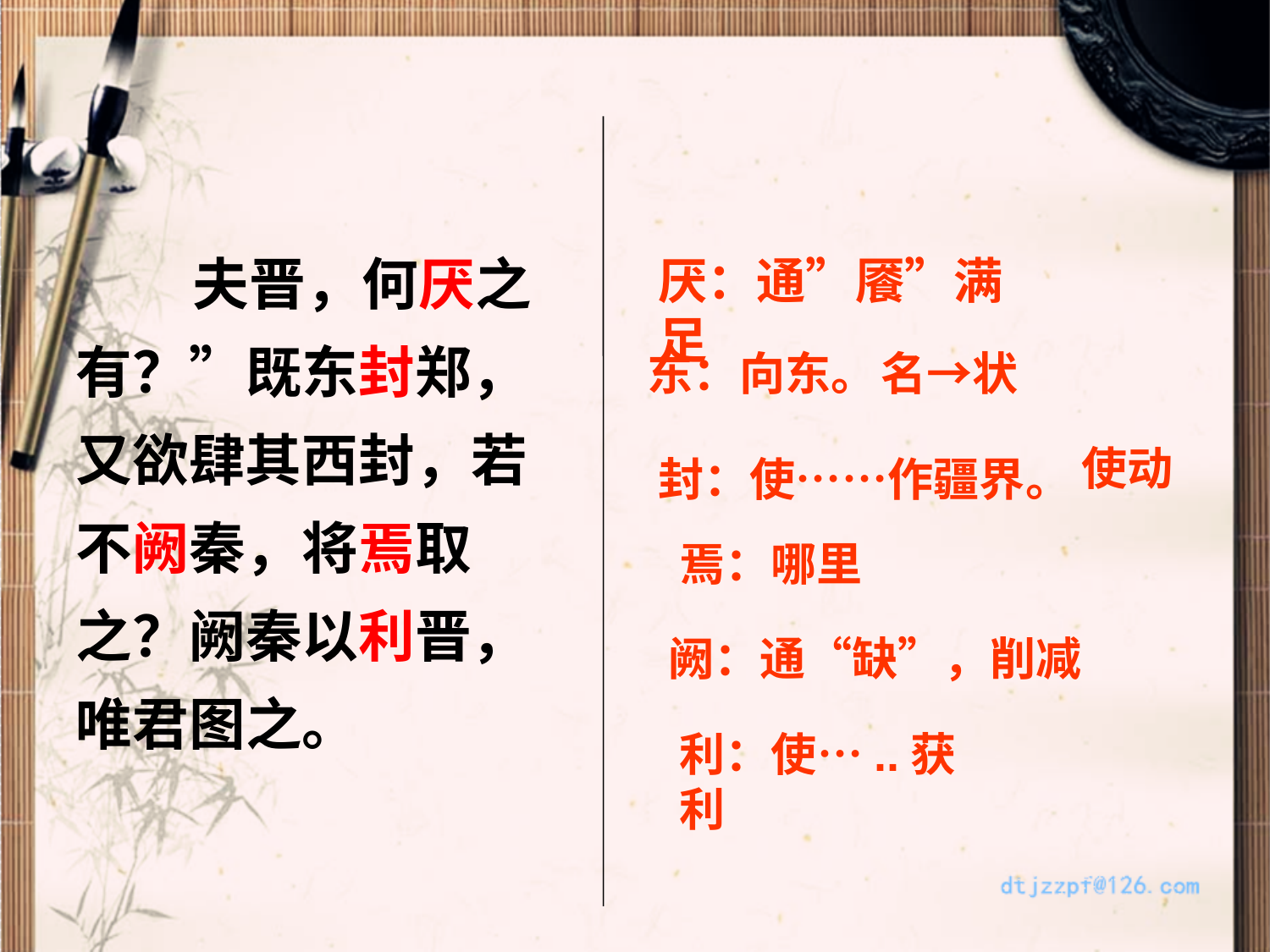

夫晋，何厌之有？”既东封郑，又欲肆其西封，若不阙秦，将焉取之？阙秦以利晋，唯君图之。

厌：通”餍”满足

东：向东。
名→状
使动
封：使……作疆界。
焉：哪里
阙：通“缺”，削减
利：使…..获利